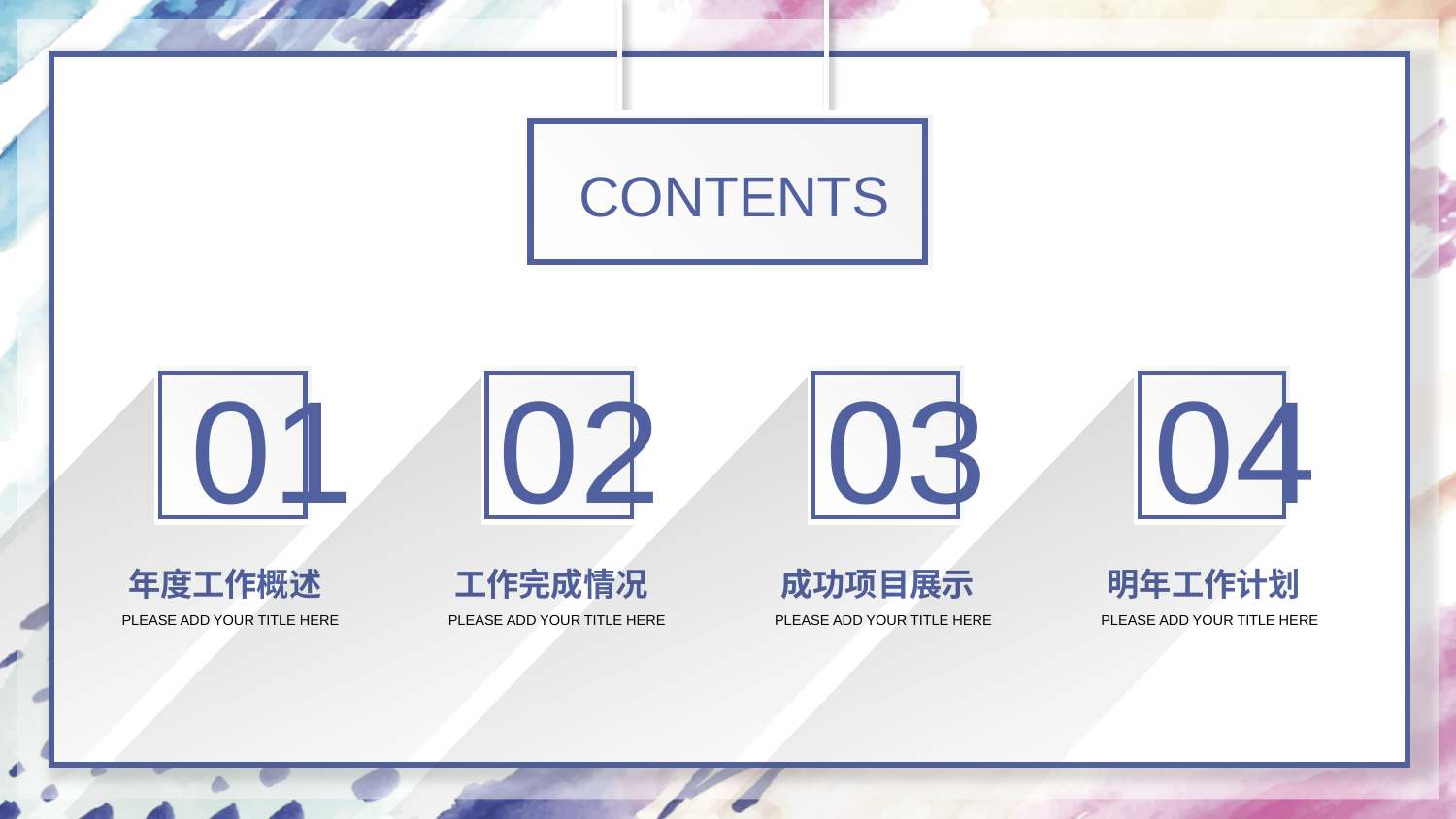

CONTENTS
01

02

03

04

年度工作概述
工作完成情况
成功项目展示
明年工作计划
PLEASE ADD YOUR TITLE HERE
PLEASE ADD YOUR TITLE HERE
PLEASE ADD YOUR TITLE HERE
PLEASE ADD YOUR TITLE HERE